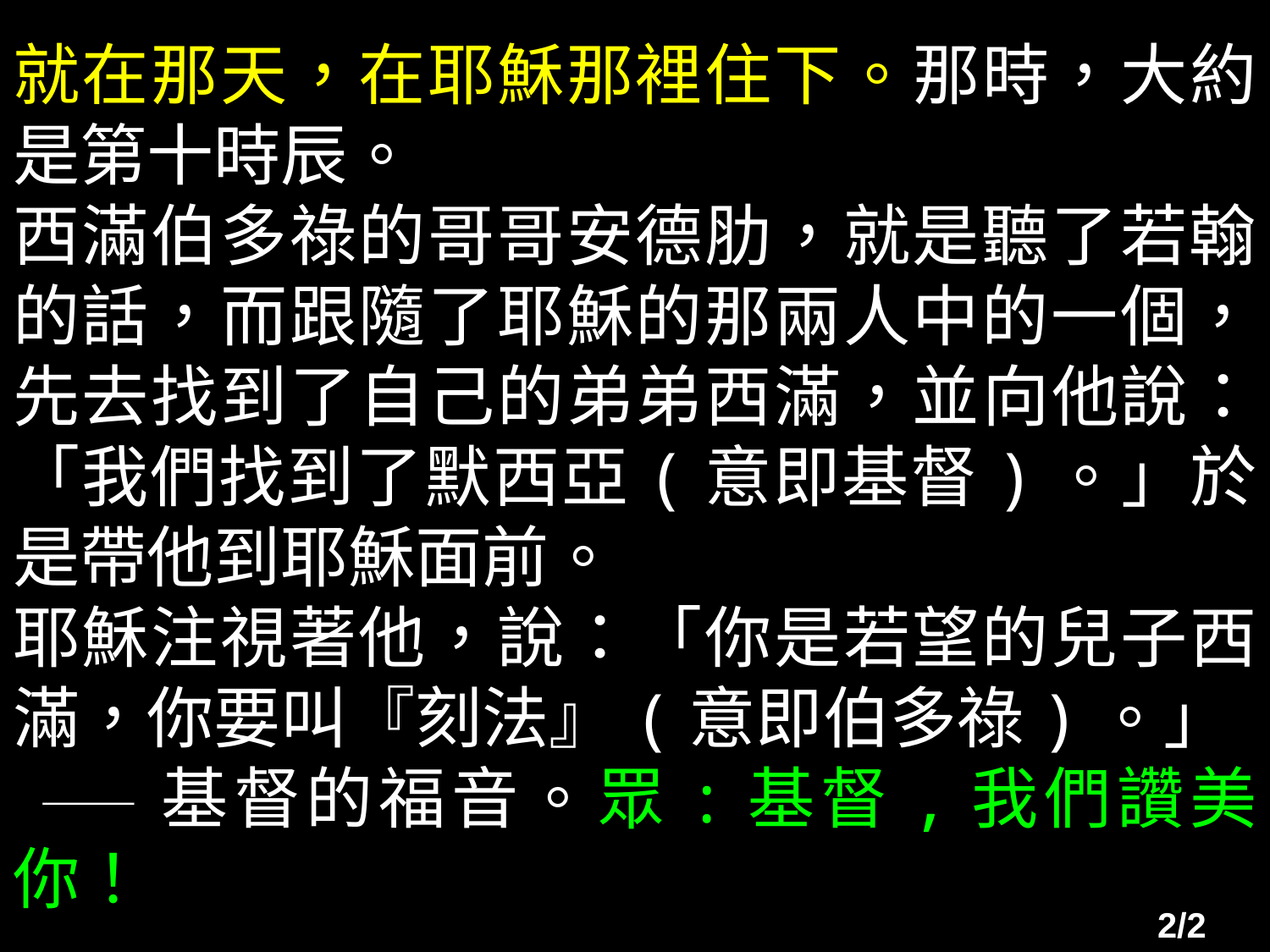

就在那天，在耶穌那裡住下。那時，大約是第十時辰。
西滿伯多祿的哥哥安德肋，就是聽了若翰的話，而跟隨了耶穌的那兩人中的一個，先去找到了自己的弟弟西滿，並向他說：「我們找到了默西亞(意即基督)。」於是帶他到耶穌面前。
耶穌注視著他，說：「你是若望的兒子西滿，你要叫『刻法』(意即伯多祿)。」
 ——基督的福音。眾:基督,我們讚美你！
2/2